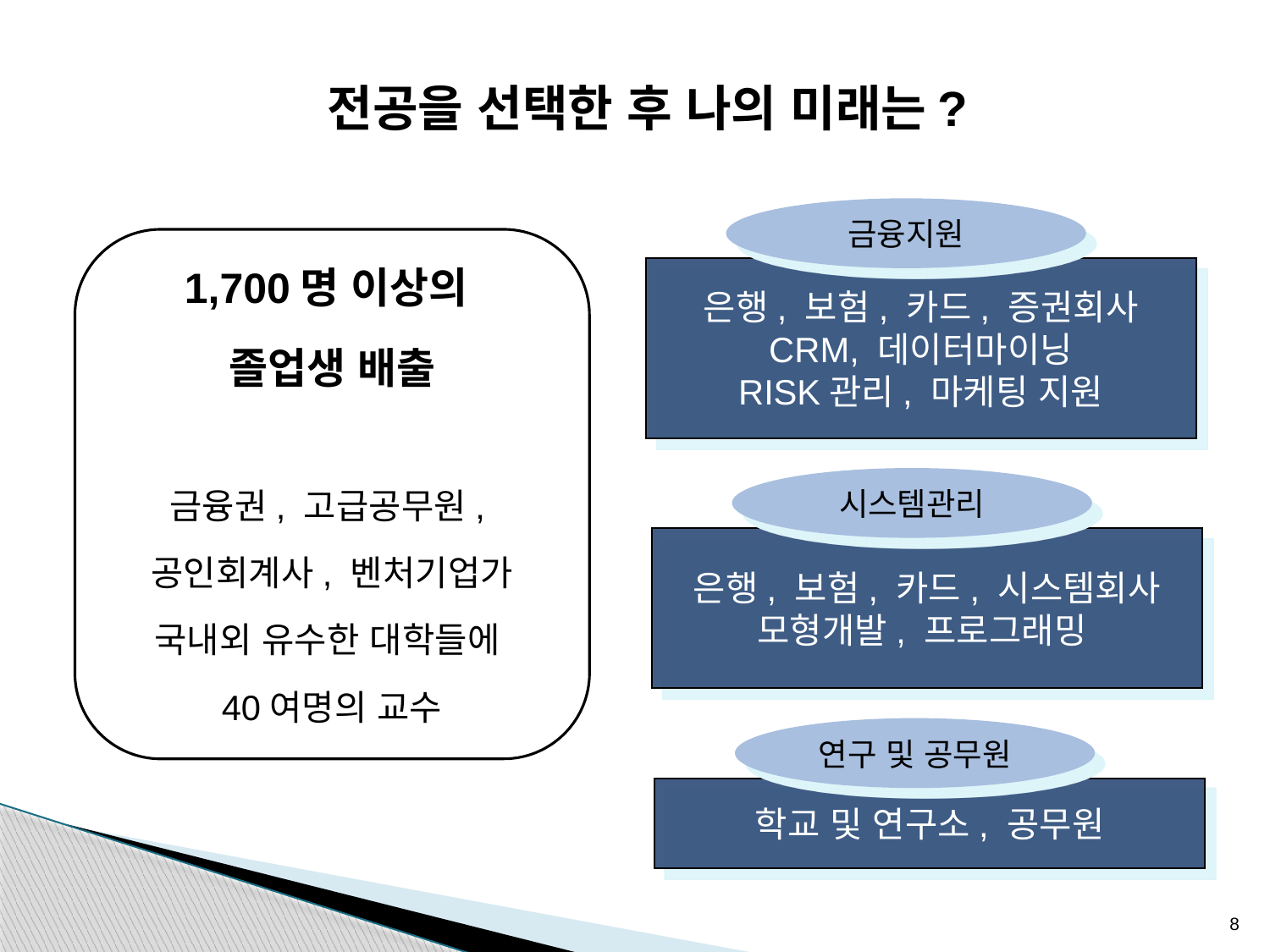

# 전공을 선택한 후 나의 미래는?
금융지원
1,700명 이상의
졸업생 배출

금융권, 고급공무원,
공인회계사, 벤처기업가
국내외 유수한 대학들에
40여명의 교수
은행, 보험, 카드, 증권회사
CRM, 데이터마이닝
RISK관리, 마케팅 지원
시스템관리
은행, 보험, 카드, 시스템회사
모형개발, 프로그래밍
연구 및 공무원
학교 및 연구소, 공무원
8